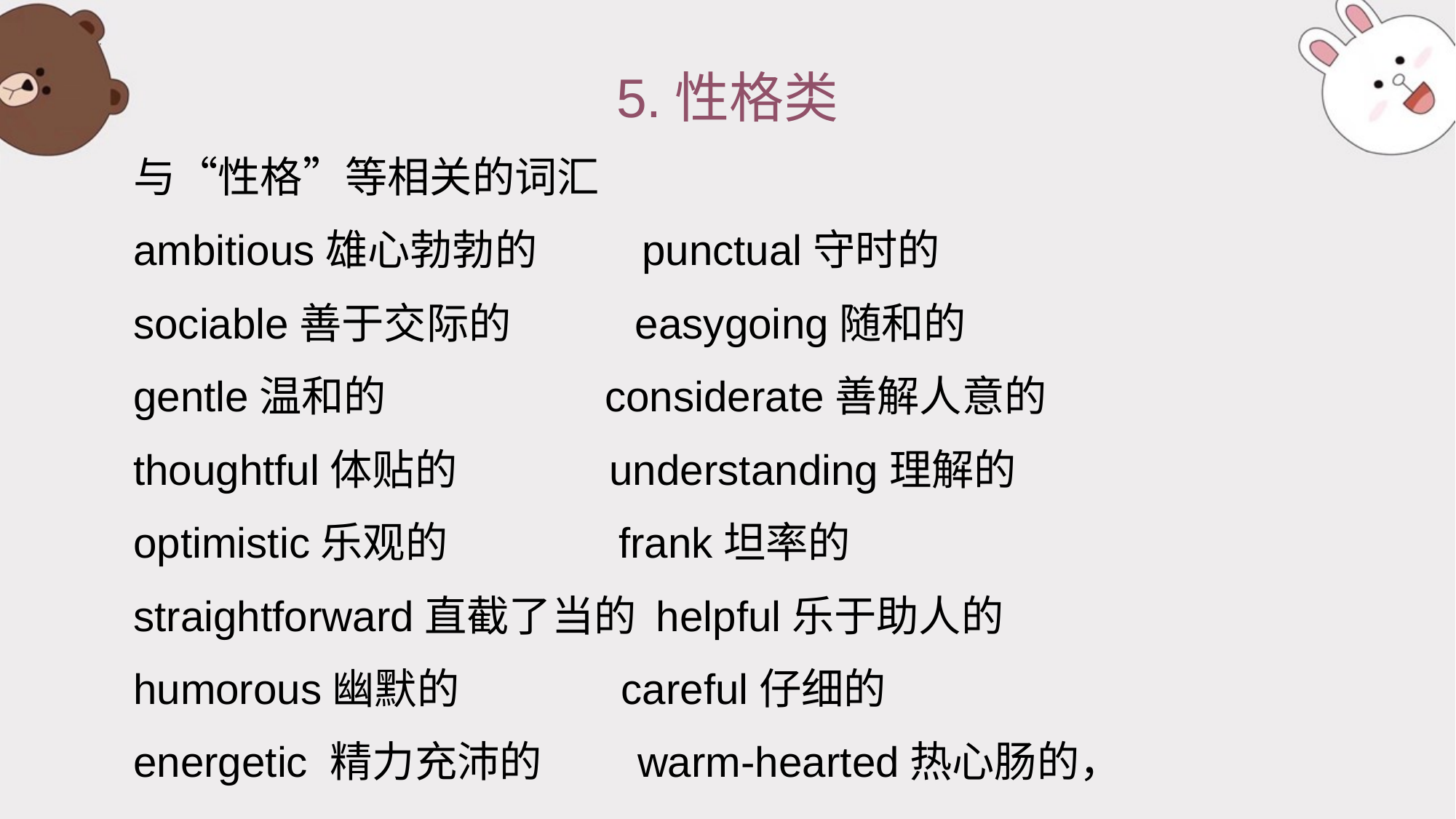

# 5.性格类
与“性格”等相关的词汇
ambitious雄心勃勃的          punctual守时的
sociable善于交际的            easygoing随和的
gentle温和的                      considerate善解人意的
thoughtful体贴的               understanding理解的
optimistic乐观的                 frank坦率的
straightforward直截了当的 helpful乐于助人的
humorous幽默的                careful仔细的
energetic 精力充沛的         warm-hearted热心肠的，